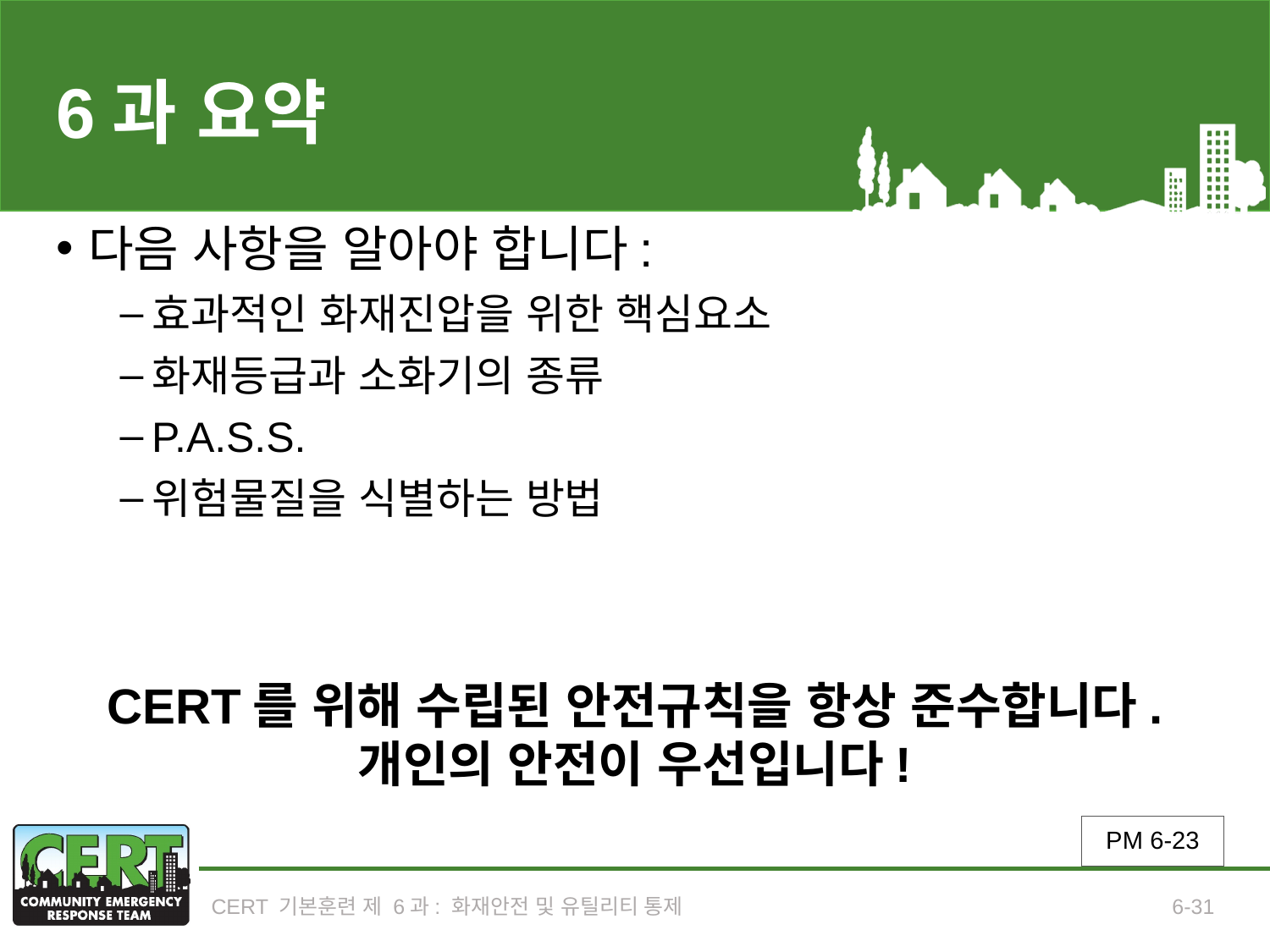

# 6과 요약
다음 사항을 알아야 합니다:
효과적인 화재진압을 위한 핵심요소
화재등급과 소화기의 종류
P.A.S.S.
위험물질을 식별하는 방법

CERT를 위해 수립된 안전규칙을 항상 준수합니다. 개인의 안전이 우선입니다!

PM 6-23
CERT 기본훈련 제 6과: 화재안전 및 유틸리티 통제
6-31